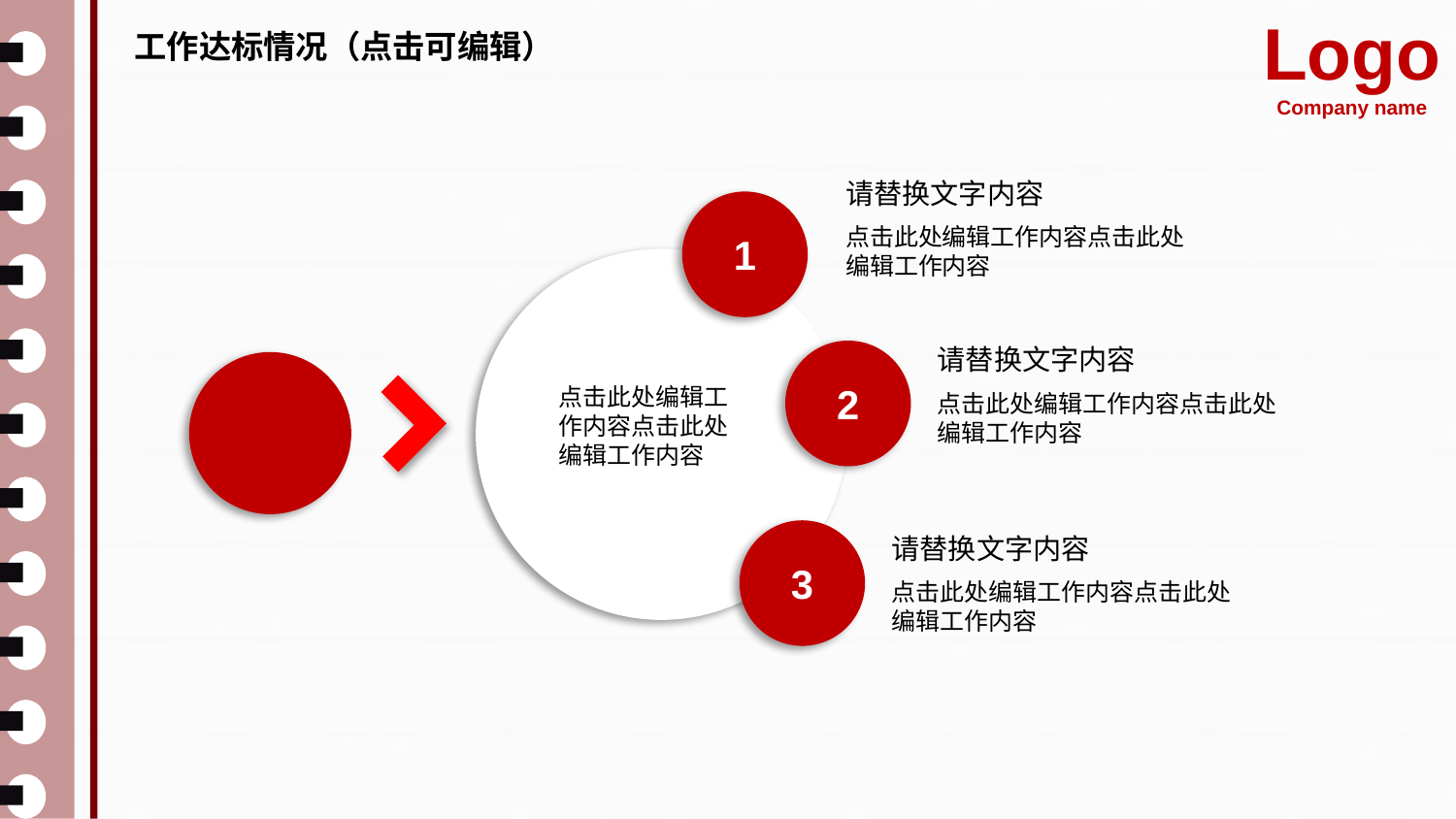

Logo
Company name
工作达标情况（点击可编辑）

请替换文字内容
点击此处编辑工作内容点击此处编辑工作内容

1

点击此处编辑工作内容点击此处编辑工作内容

请替换文字内容
点击此处编辑工作内容点击此处编辑工作内容
2

3
请替换文字内容
点击此处编辑工作内容点击此处编辑工作内容